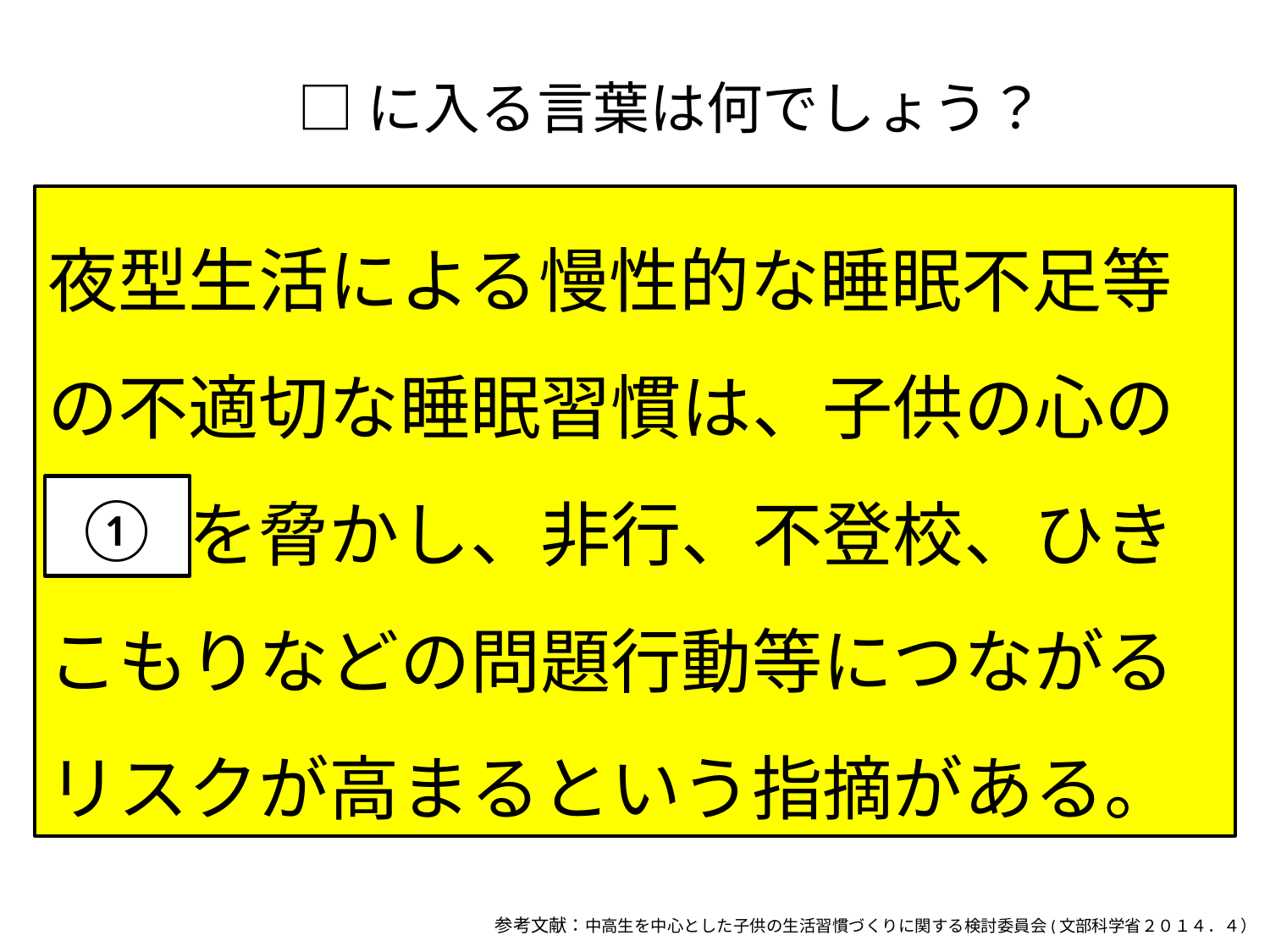

□に入る言葉は何でしょう？
夜型生活による慢性的な睡眠不足等の不適切な睡眠習慣は、子供の心の健康を脅かし、非行、不登校、ひきこもりなどの問題行動等につながるリスクが高まるという指摘がある。
①
# 参考文献：中高生を中心とした子供の生活習慣づくりに関する検討委員会(文部科学省２０１４．４）